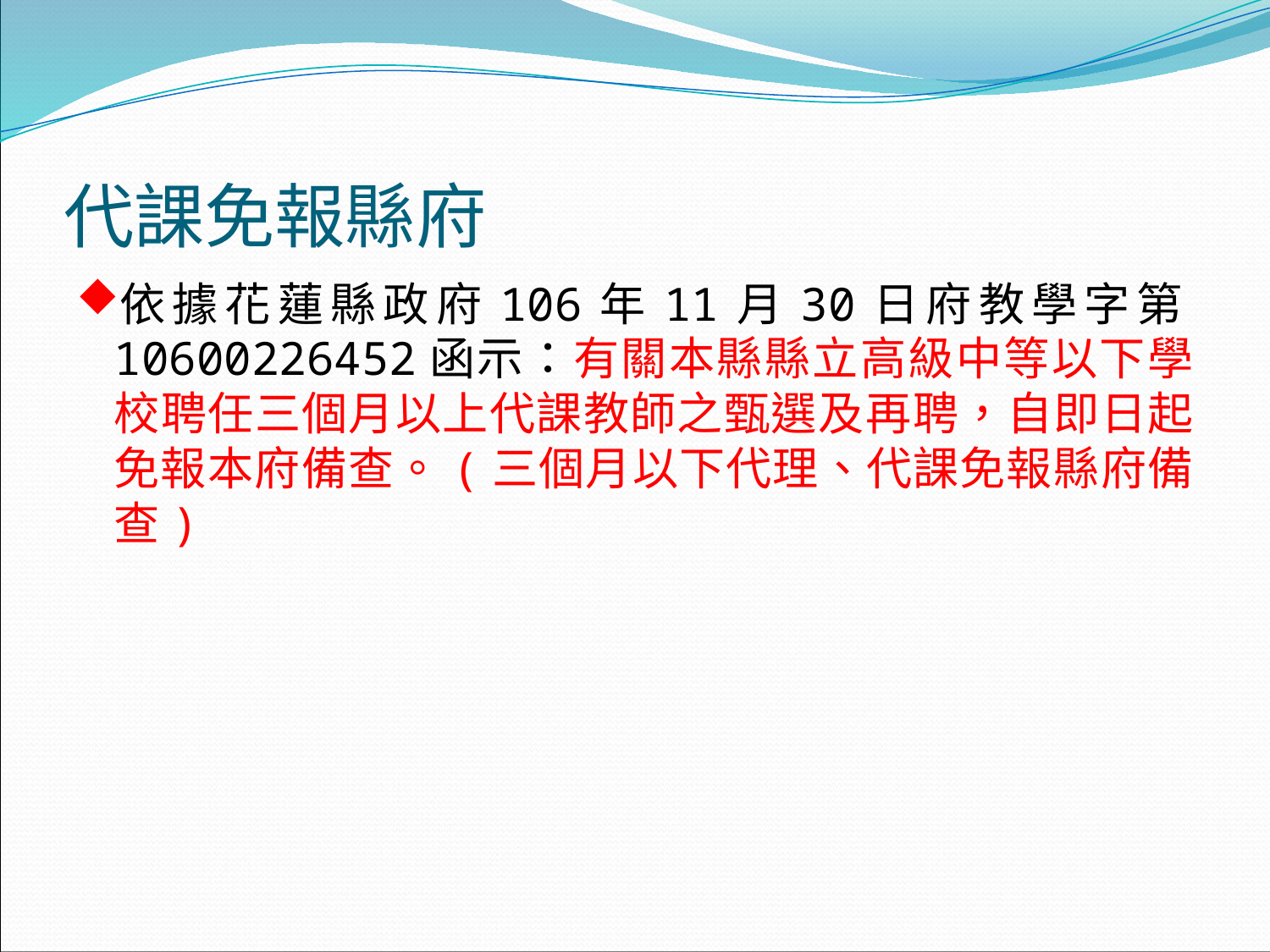

# 代課免報縣府
依據花蓮縣政府106年11月30日府教學字第10600226452函示：有關本縣縣立高級中等以下學校聘任三個月以上代課教師之甄選及再聘，自即日起免報本府備查。(三個月以下代理、代課免報縣府備查)